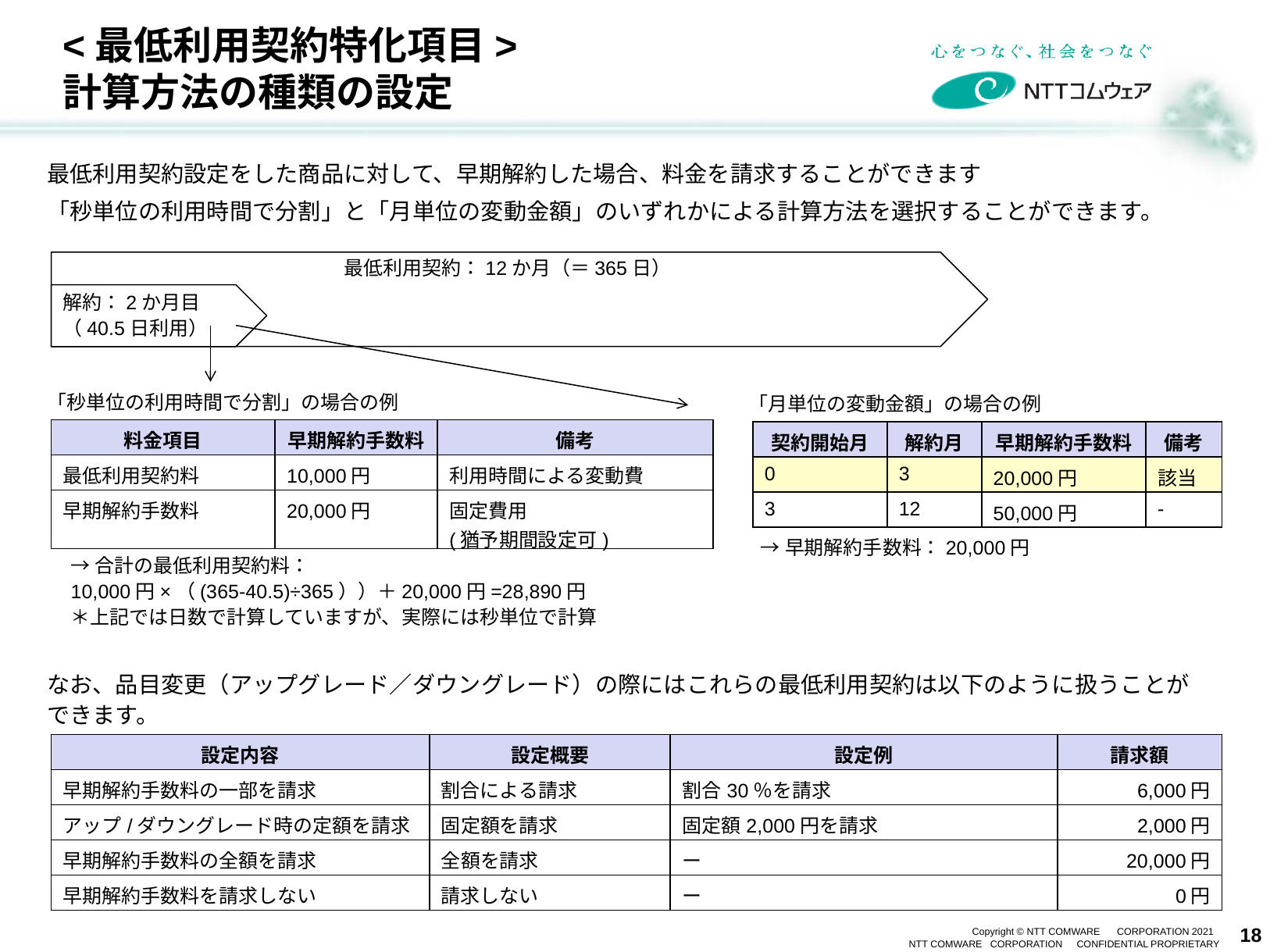

# <最低利用契約特化項目> 計算方法の種類の設定
最低利用契約設定をした商品に対して、早期解約した場合、料金を請求することができます
「秒単位の利用時間で分割」と「月単位の変動金額」のいずれかによる計算方法を選択することができます。
最低利用契約：12か月（＝365日）
解約：2か月目
（40.5日利用）
「秒単位の利用時間で分割」の場合の例
「月単位の変動金額」の場合の例
| 料金項目 | 早期解約手数料 | 備考 |
| --- | --- | --- |
| 最低利用契約料 | 10,000円 | 利用時間による変動費 |
| 早期解約手数料 | 20,000円 | 固定費用 (猶予期間設定可) |
| 契約開始月 | 解約月 | 早期解約手数料 | 備考 |
| --- | --- | --- | --- |
| 0 | 3 | 20,000円 | 該当 |
| 3 | 12 | 50,000円 | - |
→早期解約手数料：20,000円
→合計の最低利用契約料：
10,000円×（(365-40.5)÷365））＋20,000円=28,890円
＊上記では日数で計算していますが、実際には秒単位で計算
なお、品目変更（アップグレード／ダウングレード）の際にはこれらの最低利用契約は以下のように扱うことができます。
この場合、20,000円を解約手数料とすると以下のようになる。
| 設定内容 | 設定概要 | 設定例 | 請求額 |
| --- | --- | --- | --- |
| 早期解約手数料の一部を請求 | 割合による請求 | 割合30％を請求 | 6,000円 |
| アップ/ダウングレード時の定額を請求 | 固定額を請求 | 固定額2,000円を請求 | 2,000円 |
| 早期解約手数料の全額を請求 | 全額を請求 | ー | 20,000円 |
| 早期解約手数料を請求しない | 請求しない | ー | 0円 |